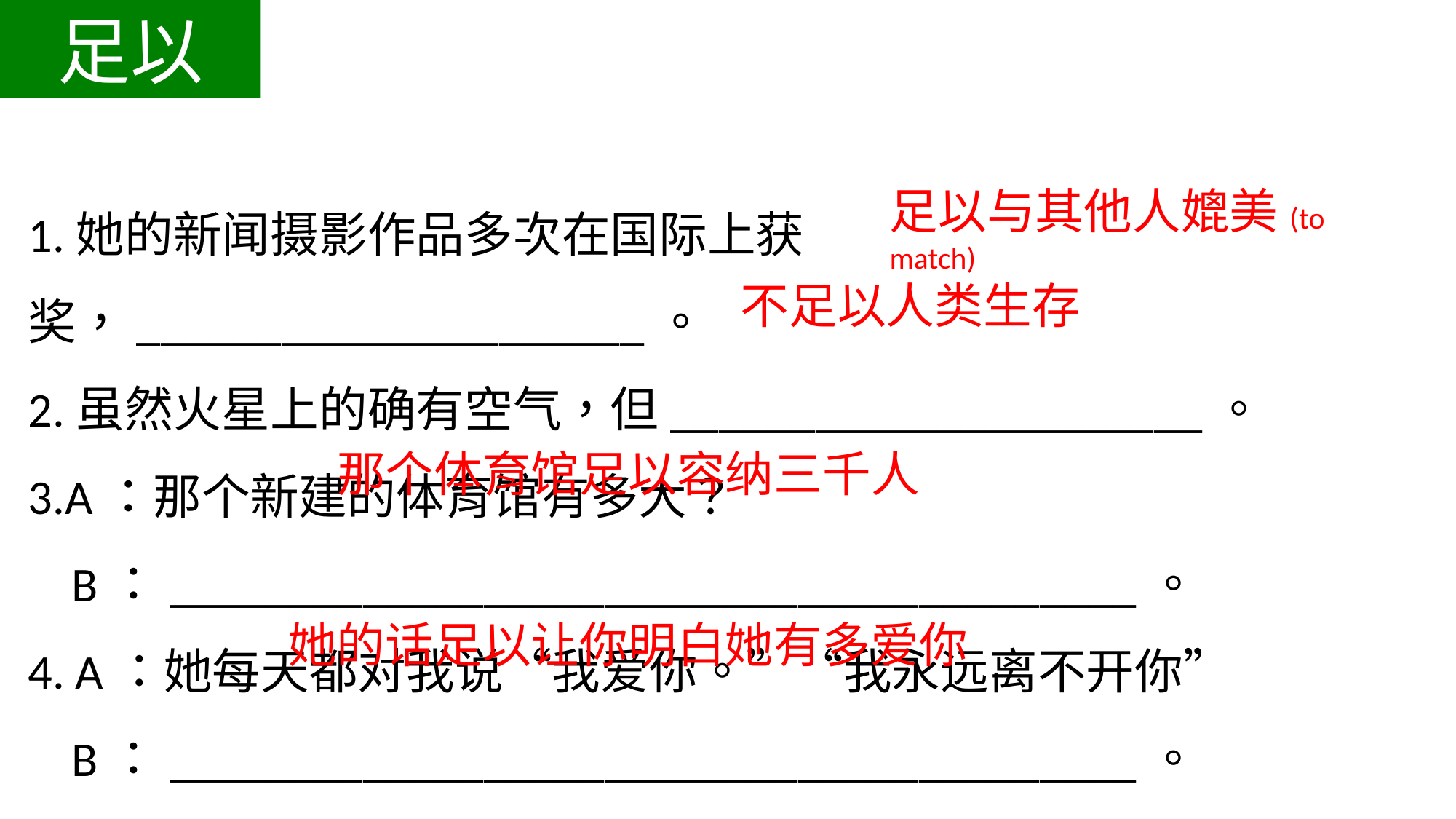

足以
1.她的新闻摄影作品多次在国际上获奖，_____________________。
2.虽然火星上的确有空气，但______________________。
3.A：那个新建的体育馆有多大？
    B：________________________________________。
4. A：她每天都对我说“我爱你。”“我永远离不开你”
    B：________________________________________。
足以与其他人媲美(to match)
不足以人类生存
那个体育馆足以容纳三千人
她的话足以让你明白她有多爱你